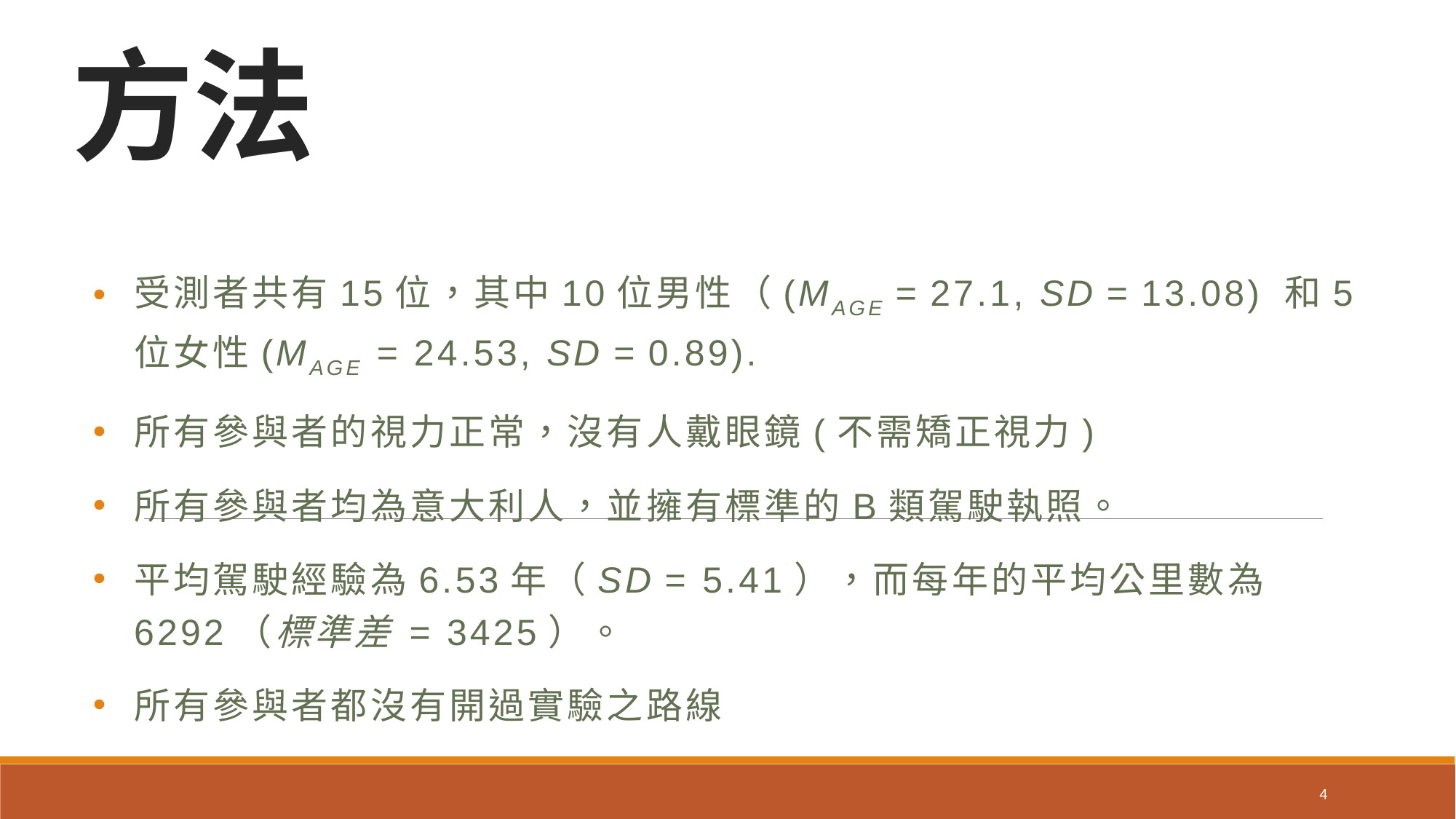

# 方法
受測者共有15位，其中10位男性（(Mage = 27.1, SD = 13.08) 和5位女性(Mage = 24.53, SD = 0.89).
所有參與者的視力正常，沒有人戴眼鏡(不需矯正視力)
所有參與者均為意大利人，並擁有標準的B類駕駛執照。
平均駕駛經驗為6.53年（SD = 5.41），而每年的平均公里數為6292（標準差 = 3425）。
所有參與者都沒有開過實驗之路線

4